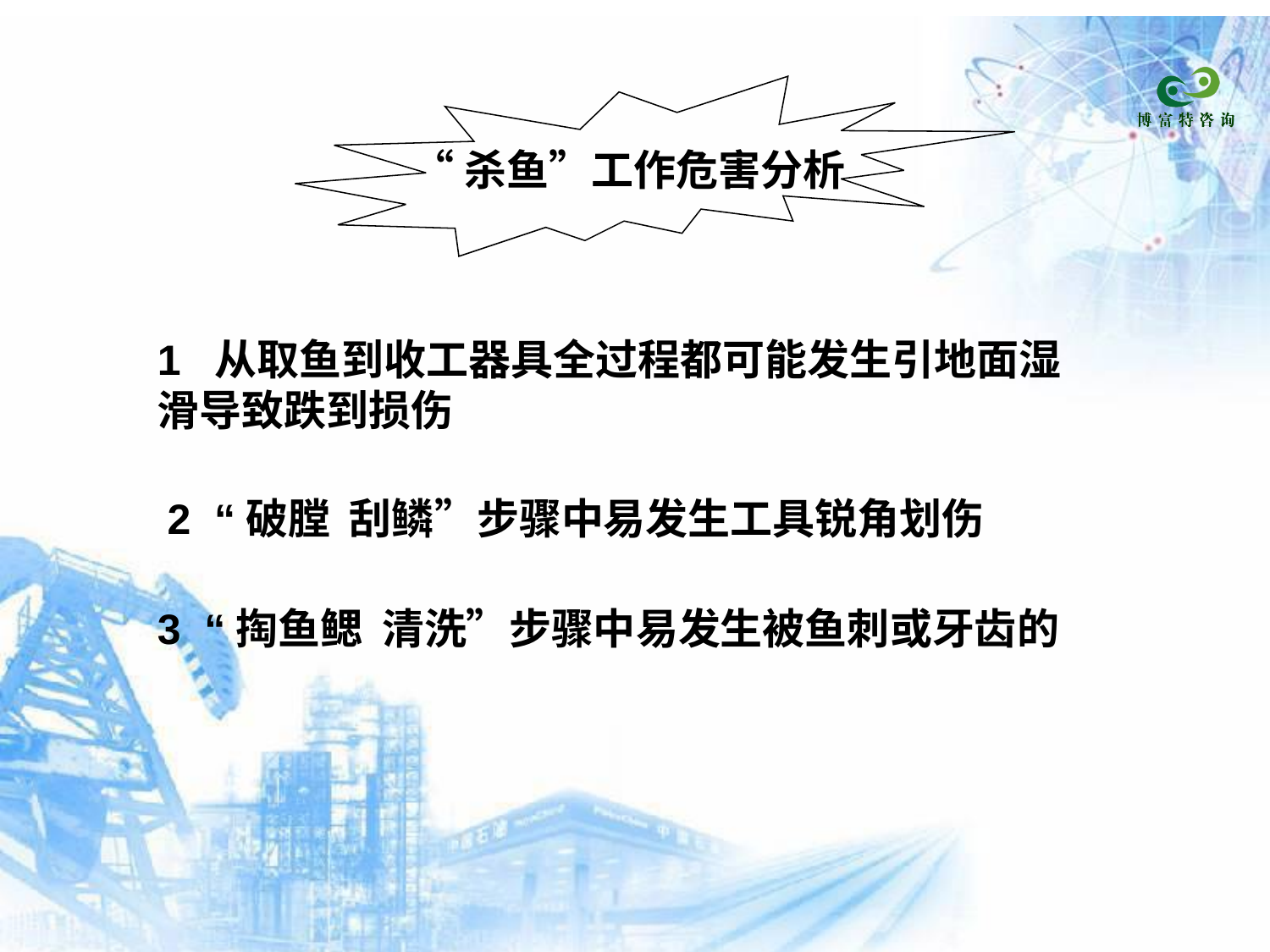

“杀鱼”工作危害分析
1  从取鱼到收工器具全过程都可能发生引地面湿滑导致跌到损伤
2  “破膛  刮鳞”步骤中易发生工具锐角划伤
3  “掏鱼鳃  清洗”步骤中易发生被鱼刺或牙齿的